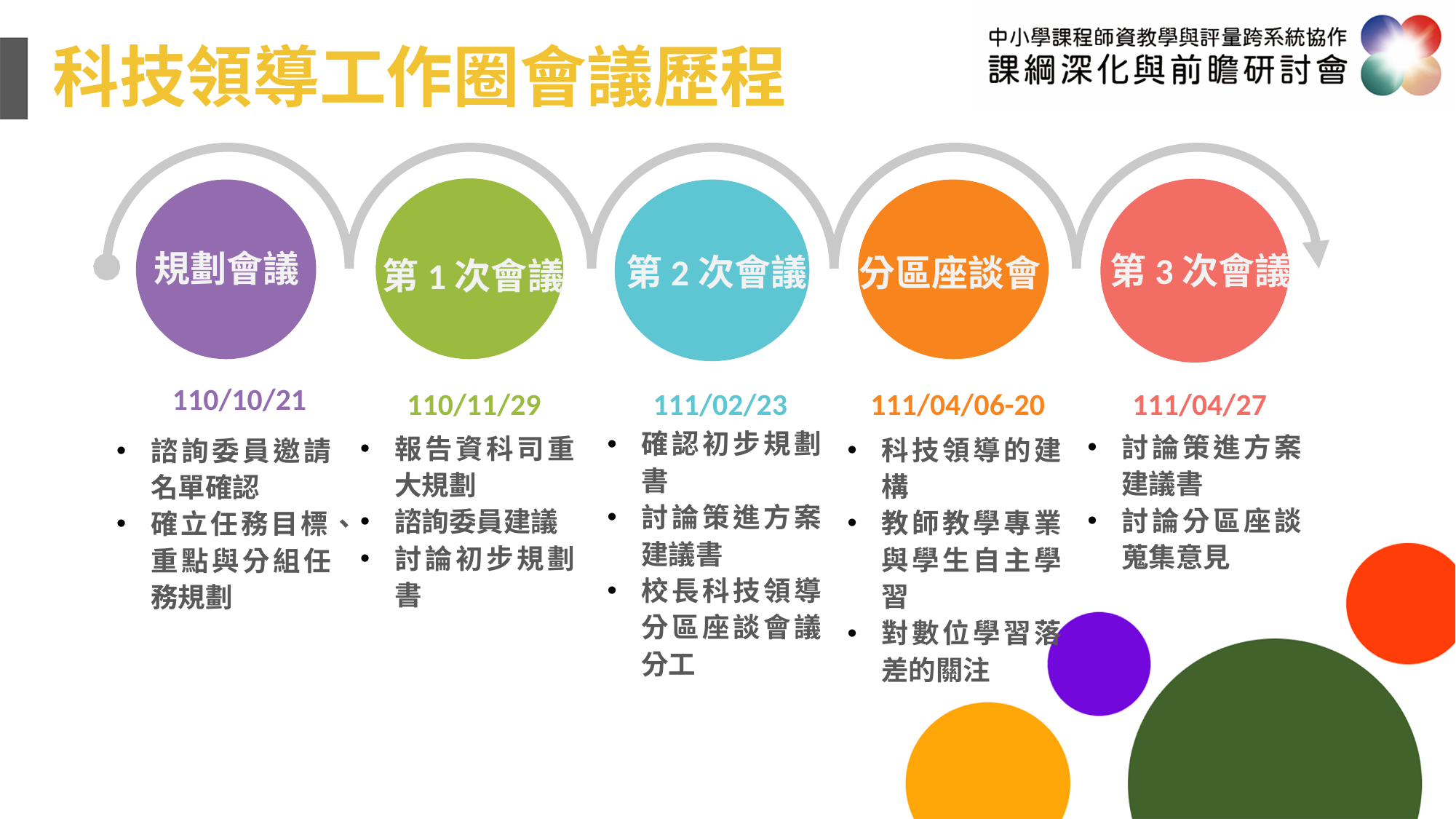

科技領導工作圈會議歷程

規劃會議

第3次會議
第2次會議
分區座談會
第1次會議
110/10/21
110/11/29

111/02/23

111/04/06-20

111/04/27

確認初步規劃書
討論策進方案建議書
校長科技領導分區座談會議分工
討論策進方案建議書
討論分區座談蒐集意見
報告資科司重大規劃
諮詢委員建議
討論初步規劃書
科技領導的建構
教師教學專業與學生自主學習
對數位學習落差的關注
諮詢委員邀請名單確認
確立任務目標、重點與分組任務規劃

111/02/23
第2次會議